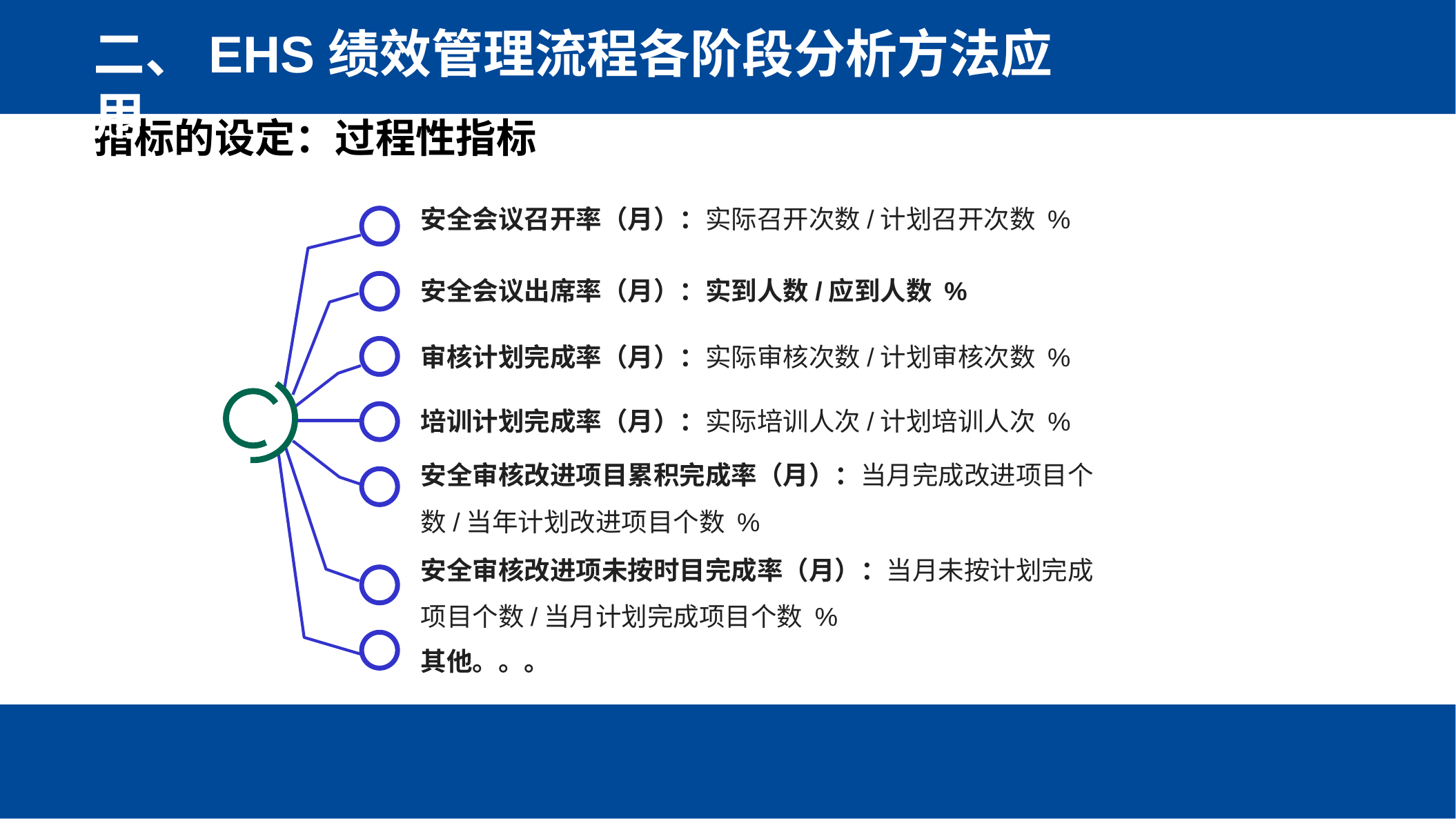

二、EHS绩效管理流程各阶段分析方法应用
指标的设定：过程性指标
安全会议召开率（月）：实际召开次数/计划召开次数 %

安全会议出席率（月）：实到人数/应到人数 %

审核计划完成率（月）：实际审核次数/计划审核次数 %

培训计划完成率（月）：实际培训人次/计划培训人次 %

安全审核改进项目累积完成率（月）：当月完成改进项目个数/当年计划改进项目个数 %

安全审核改进项未按时目完成率（月）：当月未按计划完成项目个数/当月计划完成项目个数 %

其他。。。